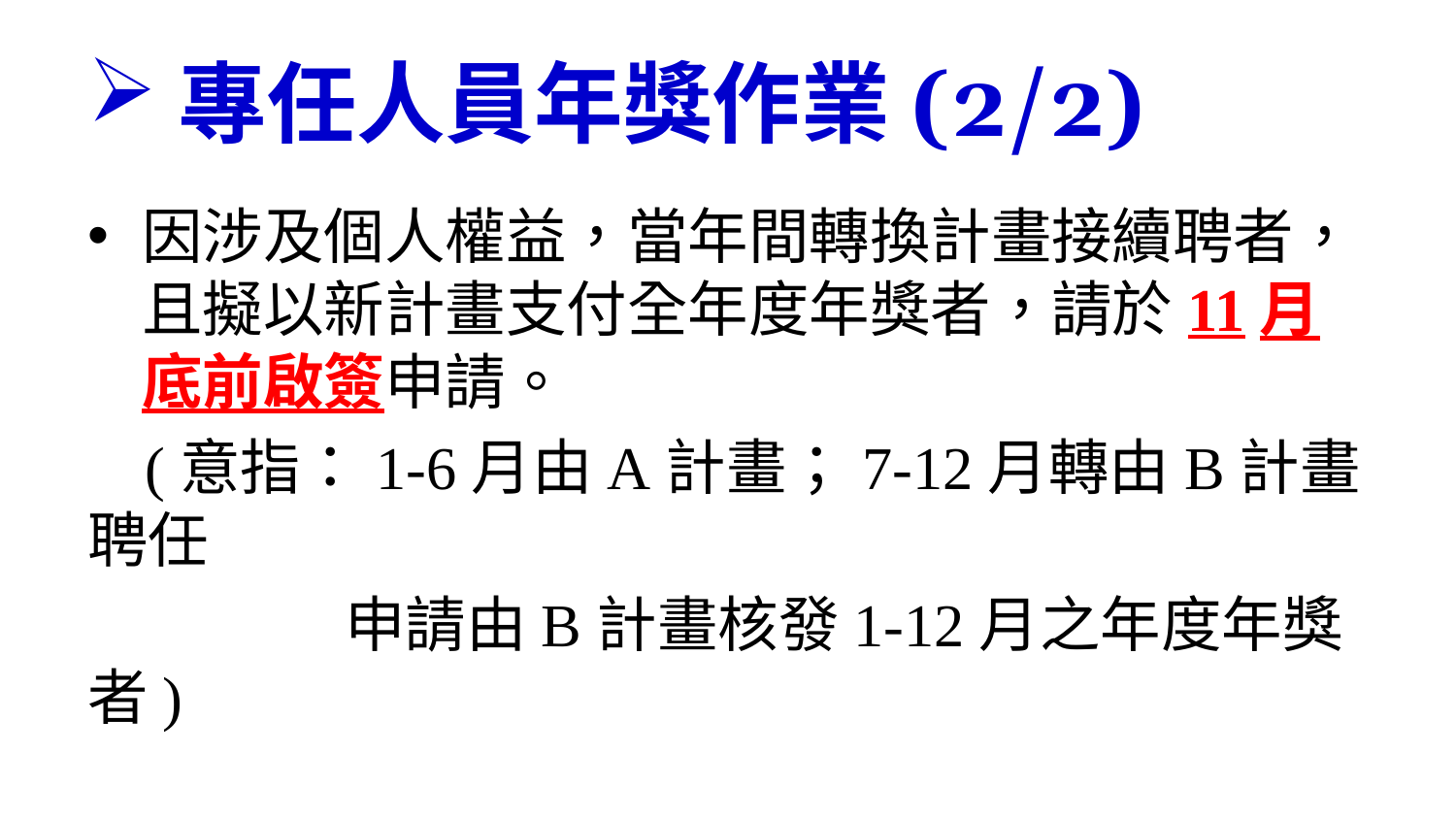

# 專任人員年獎作業(2/2)
因涉及個人權益，當年間轉換計畫接續聘者，且擬以新計畫支付全年度年獎者，請於11月底前啟簽申請。
(意指：1-6月由A計畫；7-12月轉由B計畫聘任
申請由B計畫核發1-12月之年度年獎者)